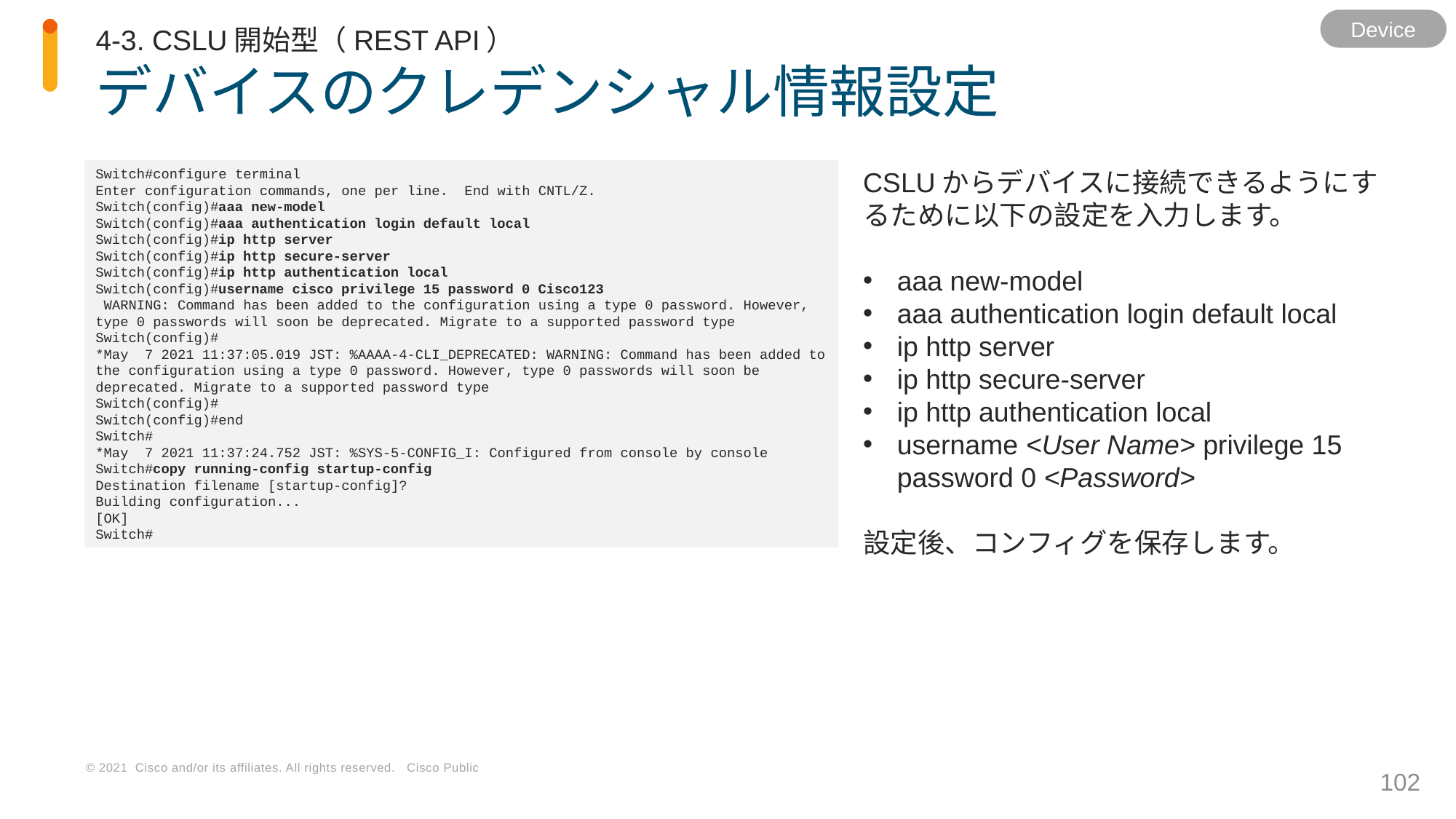

4-3. CSLU開始型（REST API）
Device
# デバイスのクレデンシャル情報設定
Switch#configure terminal
Enter configuration commands, one per line.  End with CNTL/Z.
Switch(config)#aaa new-model
Switch(config)#aaa authentication login default local
Switch(config)#ip http server
Switch(config)#ip http secure-server
Switch(config)#ip http authentication local
Switch(config)#username cisco privilege 15 password 0 Cisco123
 WARNING: Command has been added to the configuration using a type 0 password. However, type 0 passwords will soon be deprecated. Migrate to a supported password type
Switch(config)#
*May  7 2021 11:37:05.019 JST: %AAAA-4-CLI_DEPRECATED: WARNING: Command has been added to the configuration using a type 0 password. However, type 0 passwords will soon be deprecated. Migrate to a supported password type
Switch(config)#
Switch(config)#end
Switch#
*May  7 2021 11:37:24.752 JST: %SYS-5-CONFIG_I: Configured from console by console
Switch#copy running-config startup-config
Destination filename [startup-config]?
Building configuration...
[OK]
Switch#
CSLUからデバイスに接続できるようにするために以下の設定を入力します。

aaa new-model
aaa authentication login default local
ip http server
ip http secure-server
ip http authentication local
username <User Name> privilege 15 password 0 <Password>

設定後、コンフィグを保存します。
102